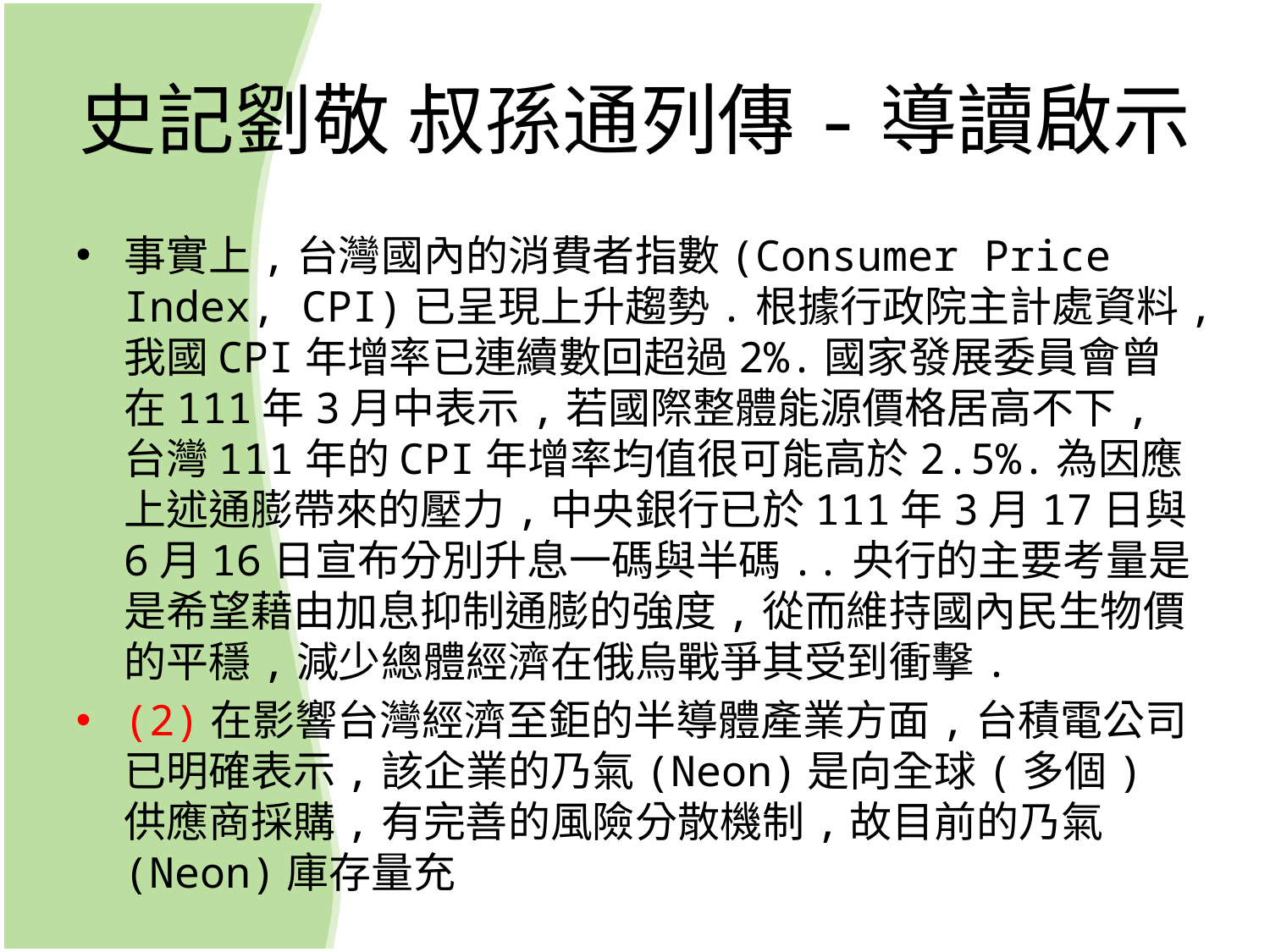

# 史記劉敬 叔孫通列傳-導讀啟示
事實上,台灣國內的消費者指數(Consumer Price Index, CPI)已呈現上升趨勢.根據行政院主計處資料,我國CPI年增率已連續數回超過2%.國家發展委員會曾在111年3月中表示,若國際整體能源價格居高不下,台灣111年的CPI年增率均值很可能高於2.5%.為因應上述通膨帶來的壓力,中央銀行已於111年3月17日與6月16日宣布分別升息一碼與半碼..央行的主要考量是是希望藉由加息抑制通膨的強度,從而維持國內民生物價的平穩,減少總體經濟在俄烏戰爭其受到衝擊.
(2)在影響台灣經濟至鉅的半導體產業方面,台積電公司已明確表示,該企業的乃氣(Neon)是向全球(多個)供應商採購,有完善的風險分散機制,故目前的乃氣(Neon)庫存量充